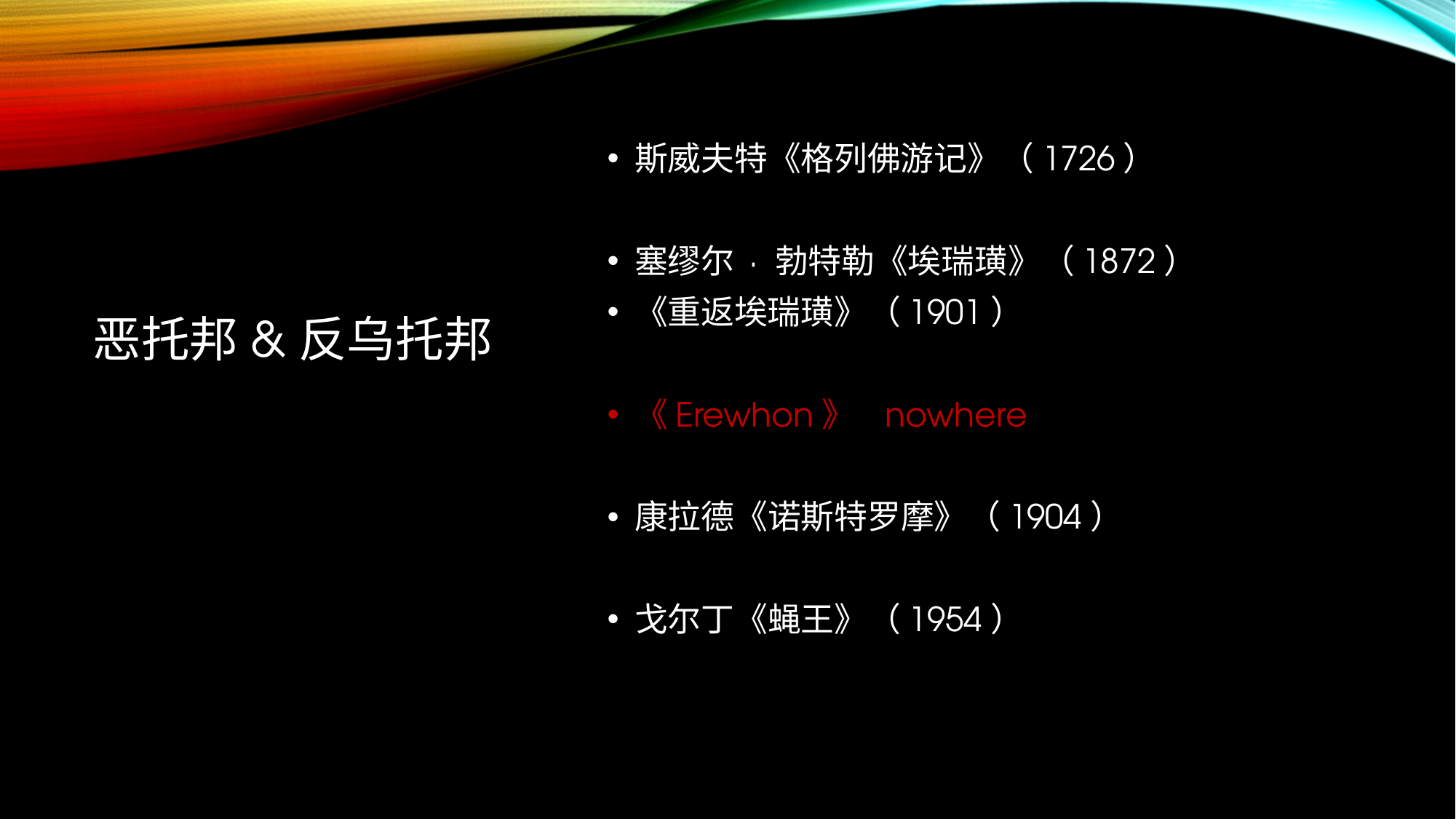

斯威夫特《格列佛游记》（1726）

塞缪尔 · 勃特勒《埃瑞璜》（1872）
《重返埃瑞璜》（1901）

《Erewhon》   nowhere

康拉德《诺斯特罗摩》（1904）

戈尔丁《蝇王》（1954）

# 恶托邦&反乌托邦